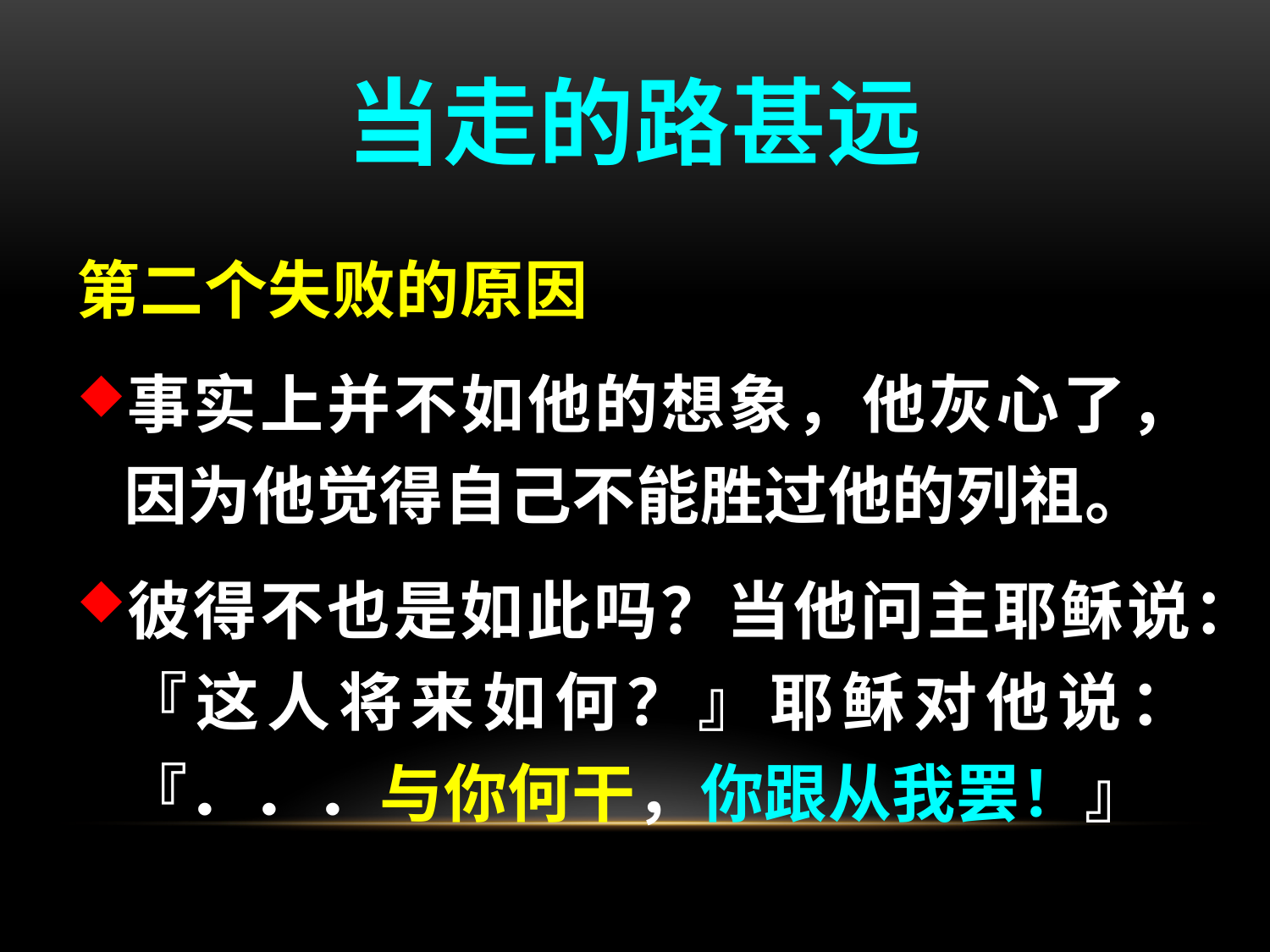

# 当走的路甚远
第二个失败的原因
事实上并不如他的想象，他灰心了，因为他觉得自己不能胜过他的列祖。
彼得不也是如此吗？当他问主耶稣说：『这人将来如何？』耶稣对他说：『．．．与你何干，你跟从我罢！』